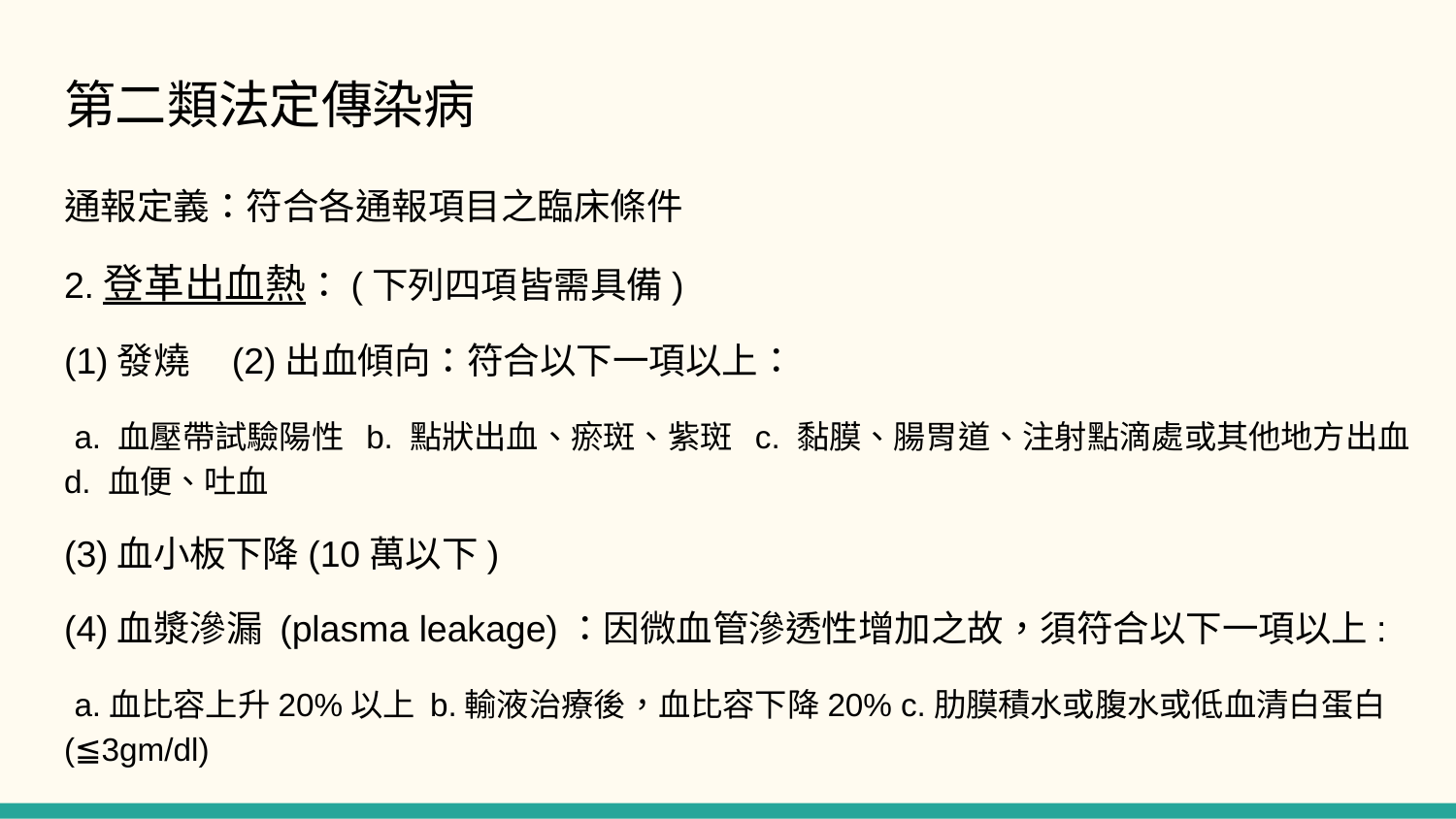

# 第二類法定傳染病
通報定義：符合各通報項目之臨床條件
2.登革出血熱：(下列四項皆需具備)
(1)發燒    (2)出血傾向：符合以下一項以上：
 a. 血壓帶試驗陽性  b. 點狀出血、瘀斑、紫斑  c. 黏膜、腸胃道、注射點滴處或其他地方出血  d. 血便、吐血
(3)血小板下降(10萬以下)
(4)血漿滲漏 (plasma leakage)：因微血管滲透性增加之故，須符合以下一項以上:
 a.血比容上升20%以上 b.輸液治療後，血比容下降20% c.肋膜積水或腹水或低血清白蛋白(≦3gm/dl)